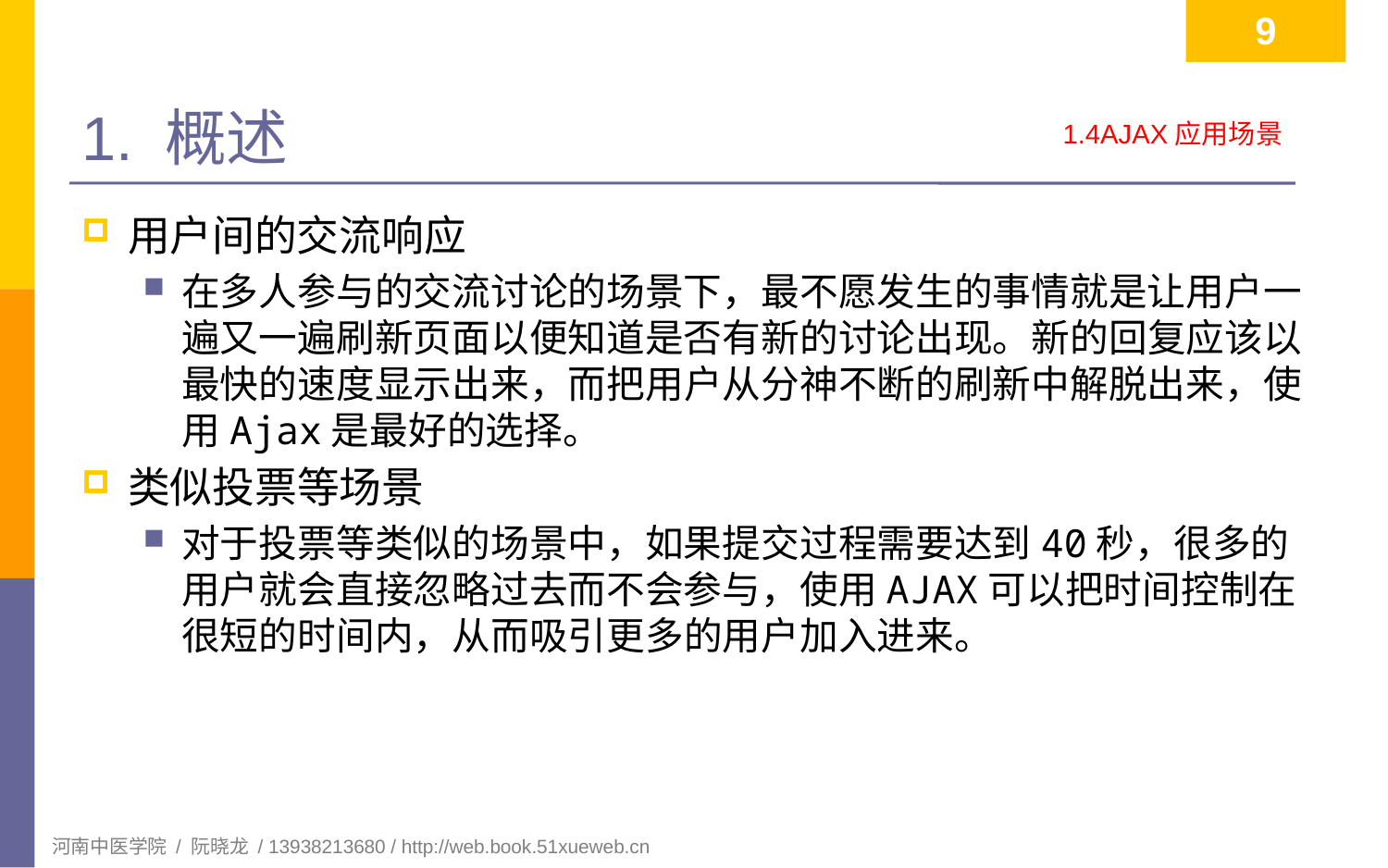

9
# 1. 概述
1.4AJAX应用场景
用户间的交流响应
在多人参与的交流讨论的场景下，最不愿发生的事情就是让用户一遍又一遍刷新页面以便知道是否有新的讨论出现。新的回复应该以最快的速度显示出来，而把用户从分神不断的刷新中解脱出来，使用Ajax是最好的选择。
类似投票等场景
对于投票等类似的场景中，如果提交过程需要达到40秒，很多的用户就会直接忽略过去而不会参与，使用AJAX可以把时间控制在很短的时间内，从而吸引更多的用户加入进来。